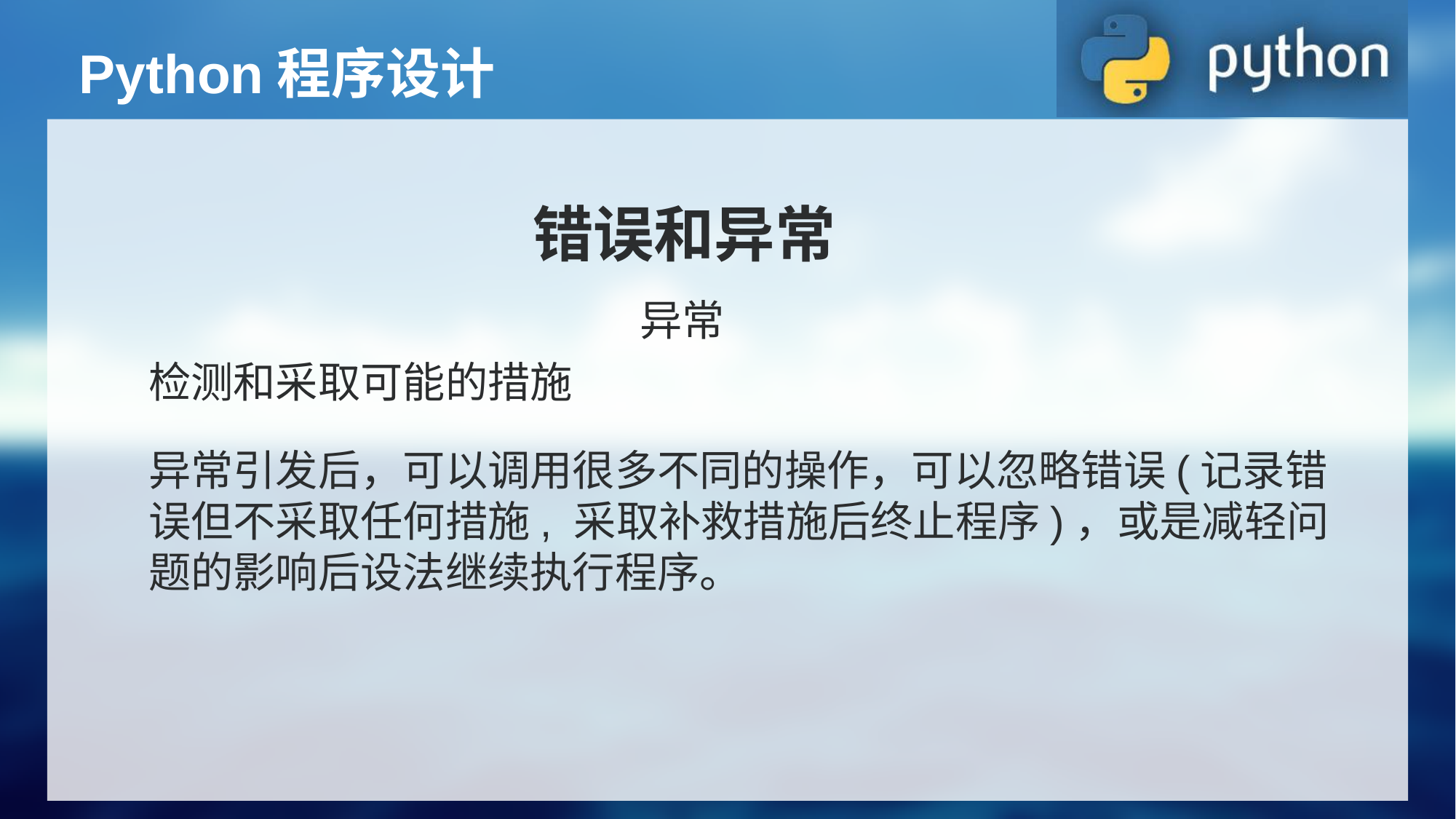

Python程序设计
错误和异常
异常
检测和采取可能的措施
异常引发后，可以调用很多不同的操作，可以忽略错误(记录错误但不采取任何措施, 采取补救措施后终止程序)，或是减轻问题的影响后设法继续执行程序。